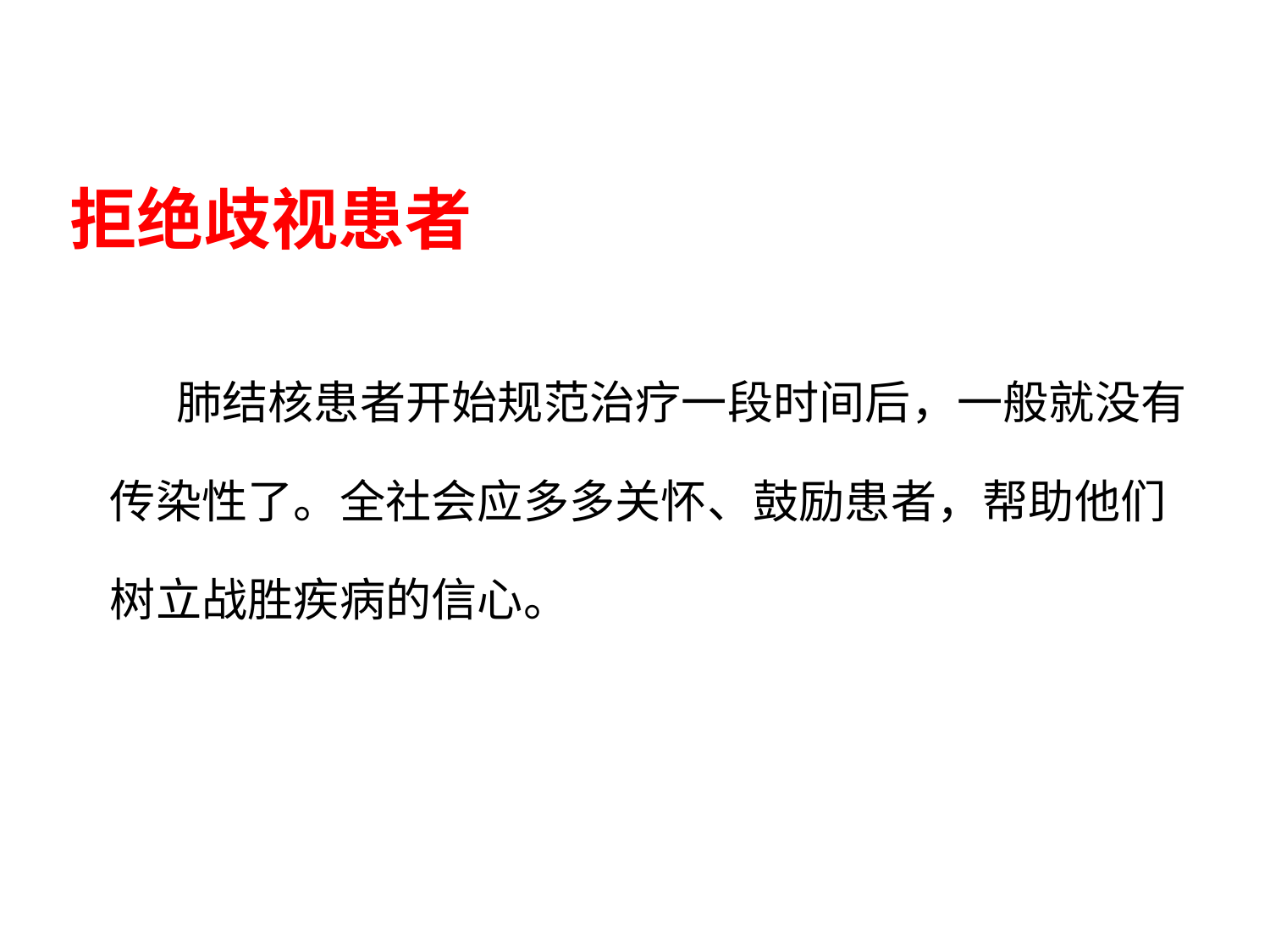

# 拒绝歧视患者

         肺结核患者开始规范治疗一段时间后，一般就没有传染性了。全社会应多多关怀、鼓励患者，帮助他们树立战胜疾病的信心。